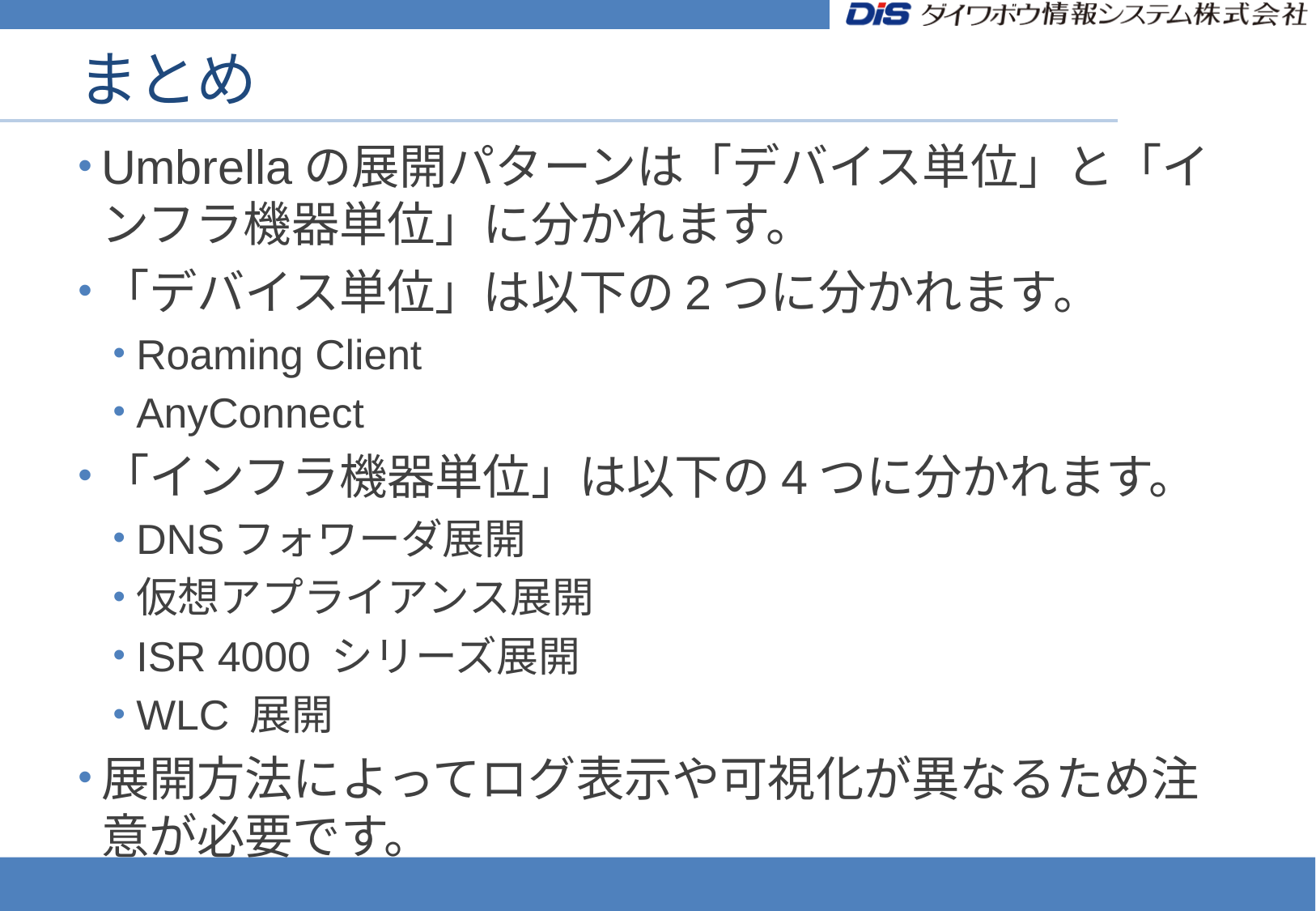

# まとめ
Umbrellaの展開パターンは「デバイス単位」と「インフラ機器単位」に分かれます。
「デバイス単位」は以下の2つに分かれます。
Roaming Client
AnyConnect
「インフラ機器単位」は以下の4つに分かれます。
DNSフォワーダ展開
仮想アプライアンス展開
ISR 4000 シリーズ展開
WLC 展開
展開方法によってログ表示や可視化が異なるため注意が必要です。